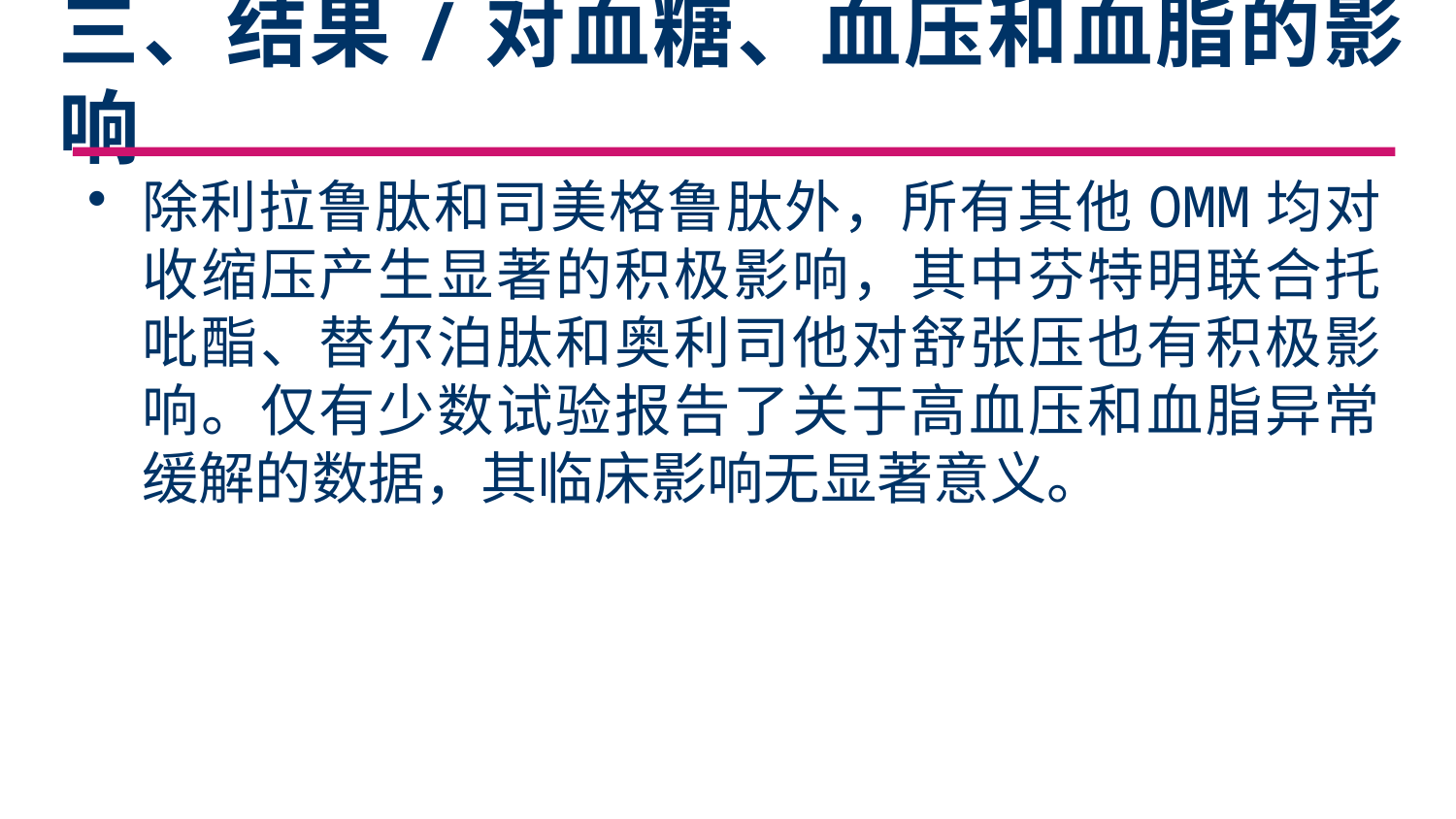

# 三、结果/对血糖、血压和血脂的影响

除利拉鲁肽和司美格鲁肽外，所有其他OMM均对收缩压产生显著的积极影响，其中芬特明联合托吡酯、替尔泊肽和奥利司他对舒张压也有积极影响。仅有少数试验报告了关于高血压和血脂异常缓解的数据，其临床影响无显著意义。